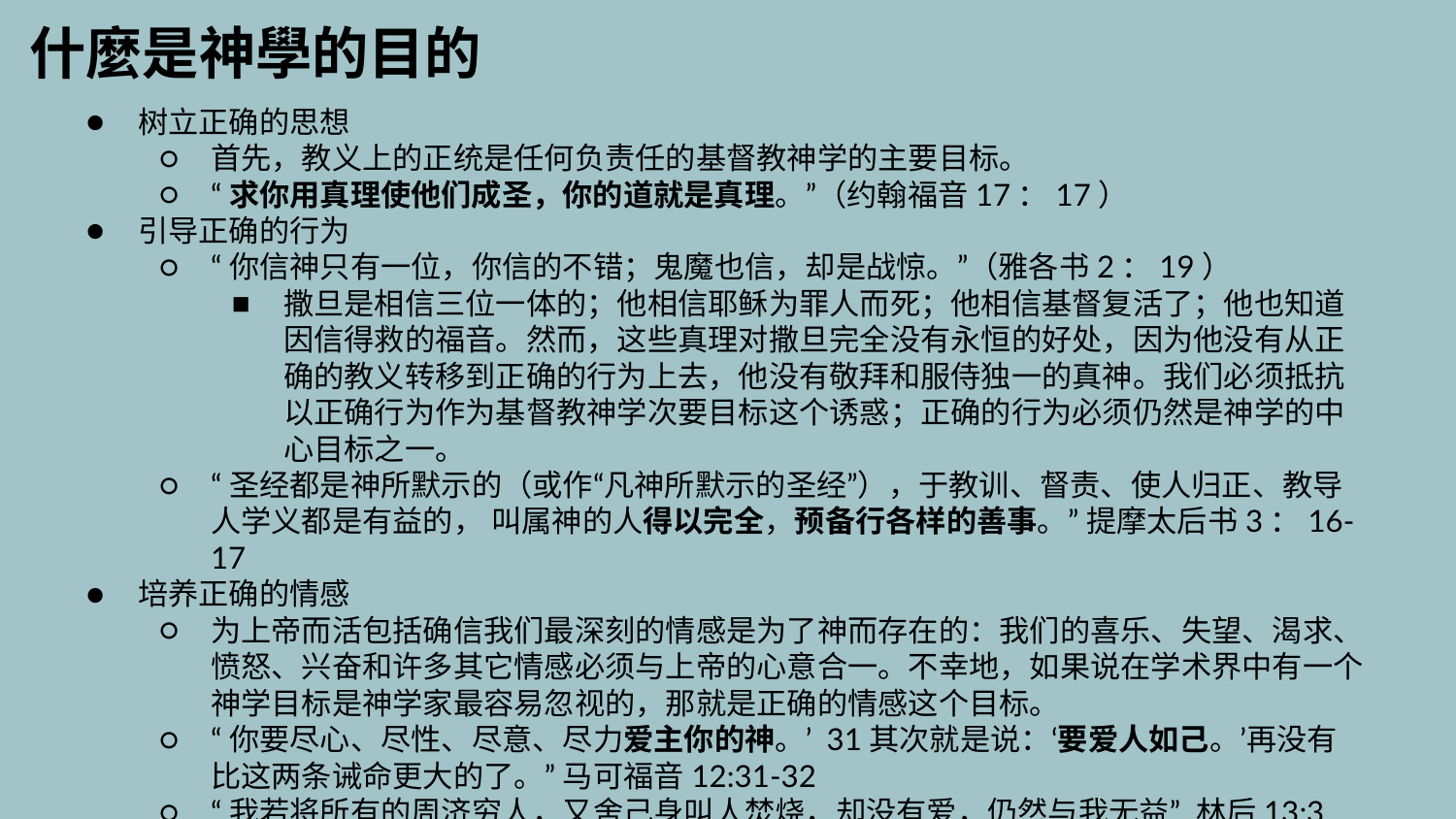

什麼是神學的目的
树立正确的思想
首先，教义上的正统是任何负责任的基督教神学的主要目标。
“求你用真理使他们成圣，你的道就是真理。”（约翰福音17：17）
引导正确的行为
“你信神只有一位，你信的不错；鬼魔也信，却是战惊。”（雅各书2：19）
撒旦是相信三位一体的；他相信耶稣为罪人而死；他相信基督复活了；他也知道因信得救的福音。然而，这些真理对撒旦完全没有永恒的好处，因为他没有从正确的教义转移到正确的行为上去，他没有敬拜和服侍独一的真神。我们必须抵抗以正确行为作为基督教神学次要目标这个诱惑；正确的行为必须仍然是神学的中心目标之一。
“圣经都是神所默示的（或作“凡神所默示的圣经”），于教训、督责、使人归正、教导人学义都是有益的， 叫属神的人得以完全，预备行各样的善事。” 提摩太后书3：16-17
培养正确的情感
为上帝而活包括确信我们最深刻的情感是为了神而存在的：我们的喜乐、失望、渴求、愤怒、兴奋和许多其它情感必须与上帝的心意合一。不幸地，如果说在学术界中有一个神学目标是神学家最容易忽视的，那就是正确的情感这个目标。
“你要尽心、尽性、尽意、尽力爱主你的神。’ 31其次就是说：‘要爱人如己。’再没有比这两条诫命更大的了。” 马可福音12:31-32
“我若将所有的周济穷人，又舍己身叫人焚烧，却没有爱，仍然与我无益”  林后13:3